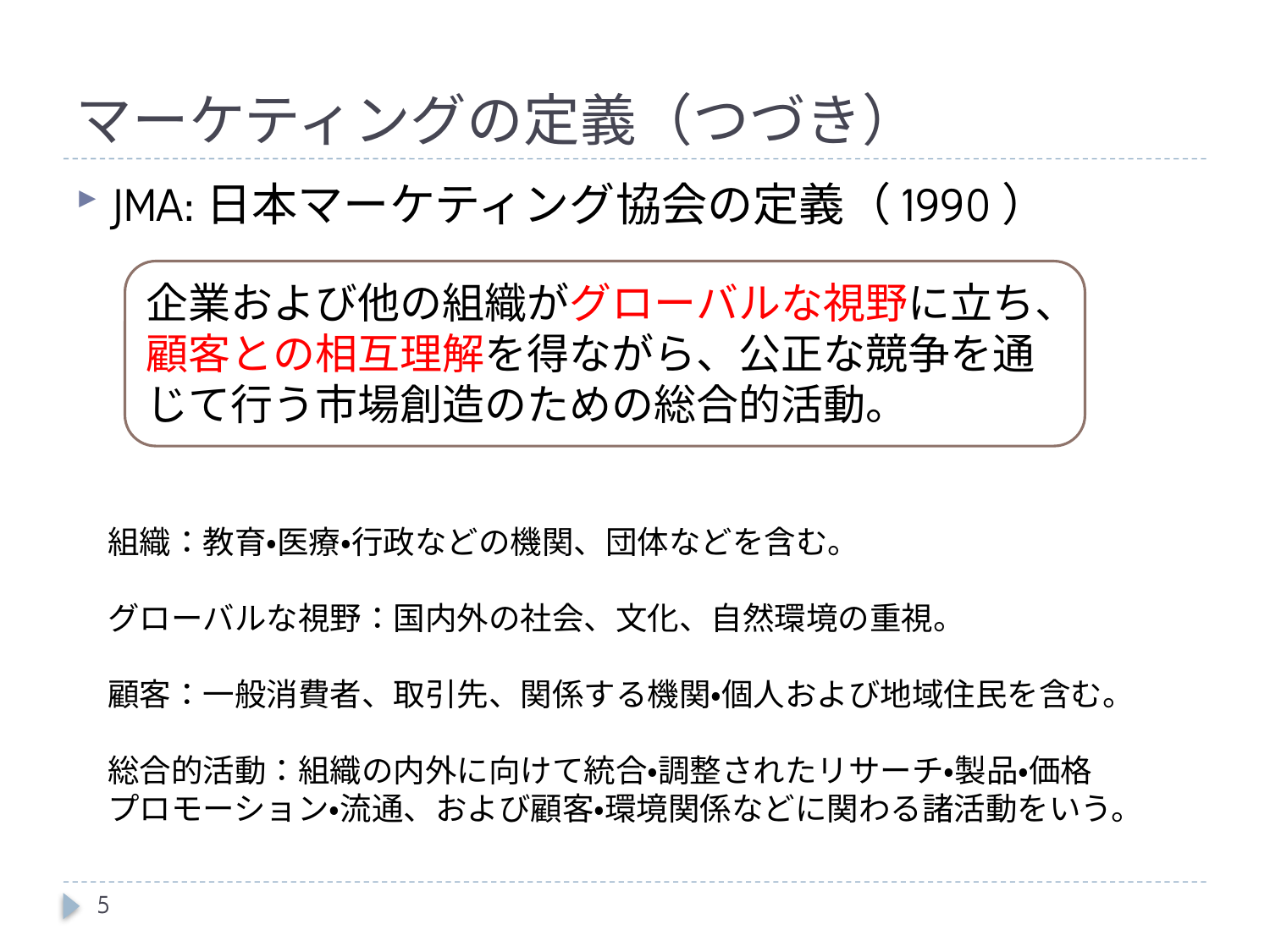

# マーケティングの定義（つづき）
JMA:日本マーケティング協会の定義（1990）
企業および他の組織がグローバルな視野に立ち、顧客との相互理解を得ながら、公正な競争を通じて行う市場創造のための総合的活動。
組織：教育・医療・行政などの機関、団体などを含む。

グローバルな視野：国内外の社会、文化、自然環境の重視。

顧客：一般消費者、取引先、関係する機関・個人および地域住民を含む。

総合的活動：組織の内外に向けて統合・調整されたリサーチ・製品・価格
プロモーション・流通、および顧客・環境関係などに関わる諸活動をいう。
5